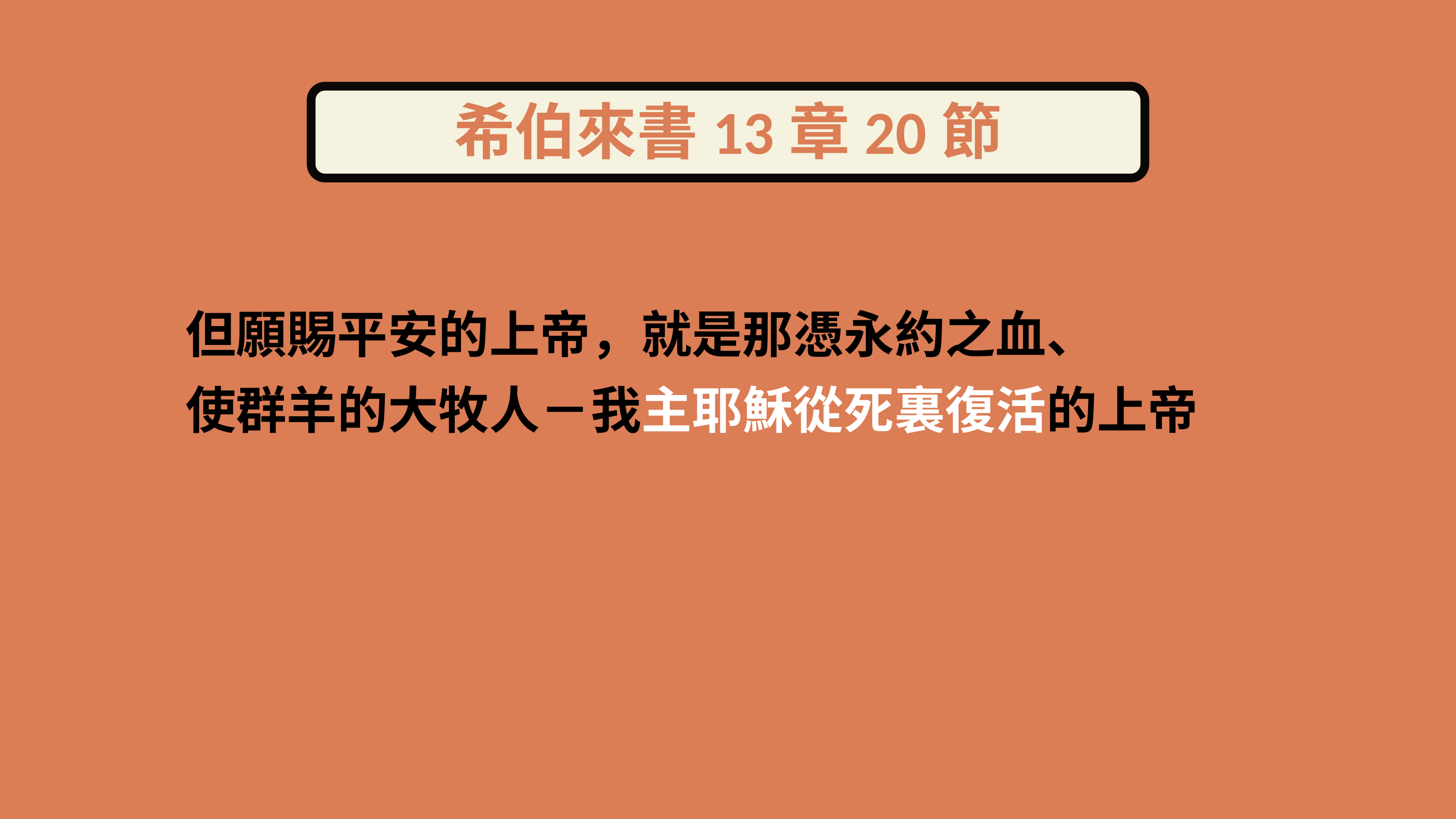

希伯來書13章20節

但願賜平安的上帝，就是那憑永約之血、
使群羊的大牧人－我主耶穌從死裏復活的上帝